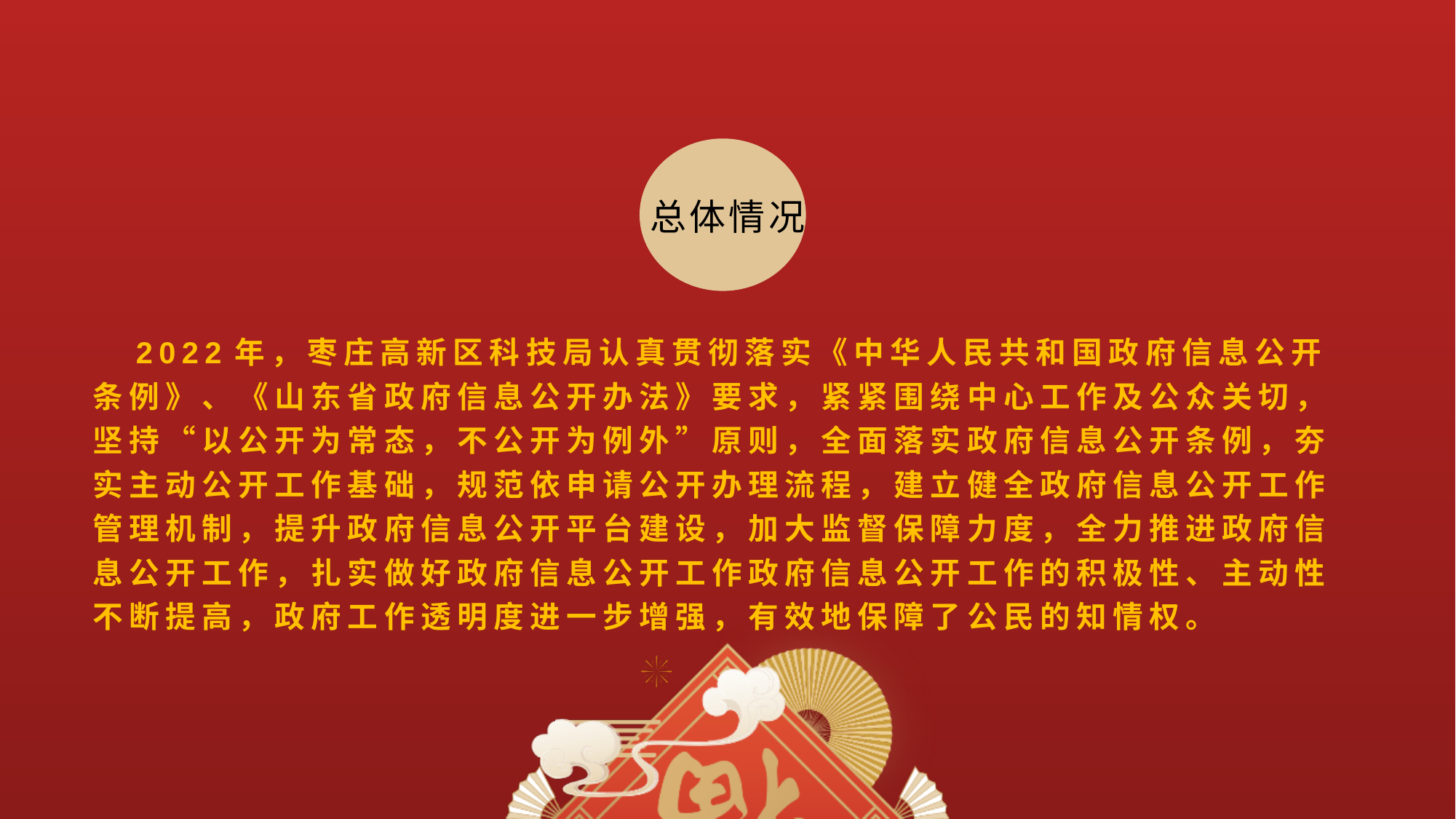

总体情况
   2022年，枣庄高新区科技局认真贯彻落实《中华人民共和国政府信息公开条例》、《山东省政府信息公开办法》要求，紧紧围绕中心工作及公众关切，坚持“以公开为常态，不公开为例外”原则，全面落实政府信息公开条例，夯实主动公开工作基础，规范依申请公开办理流程，建立健全政府信息公开工作管理机制，提升政府信息公开平台建设，加大监督保障力度，全力推进政府信息公开工作，扎实做好政府信息公开工作政府信息公开工作的积极性、主动性不断提高，政府工作透明度进一步增强，有效地保障了公民的知情权。